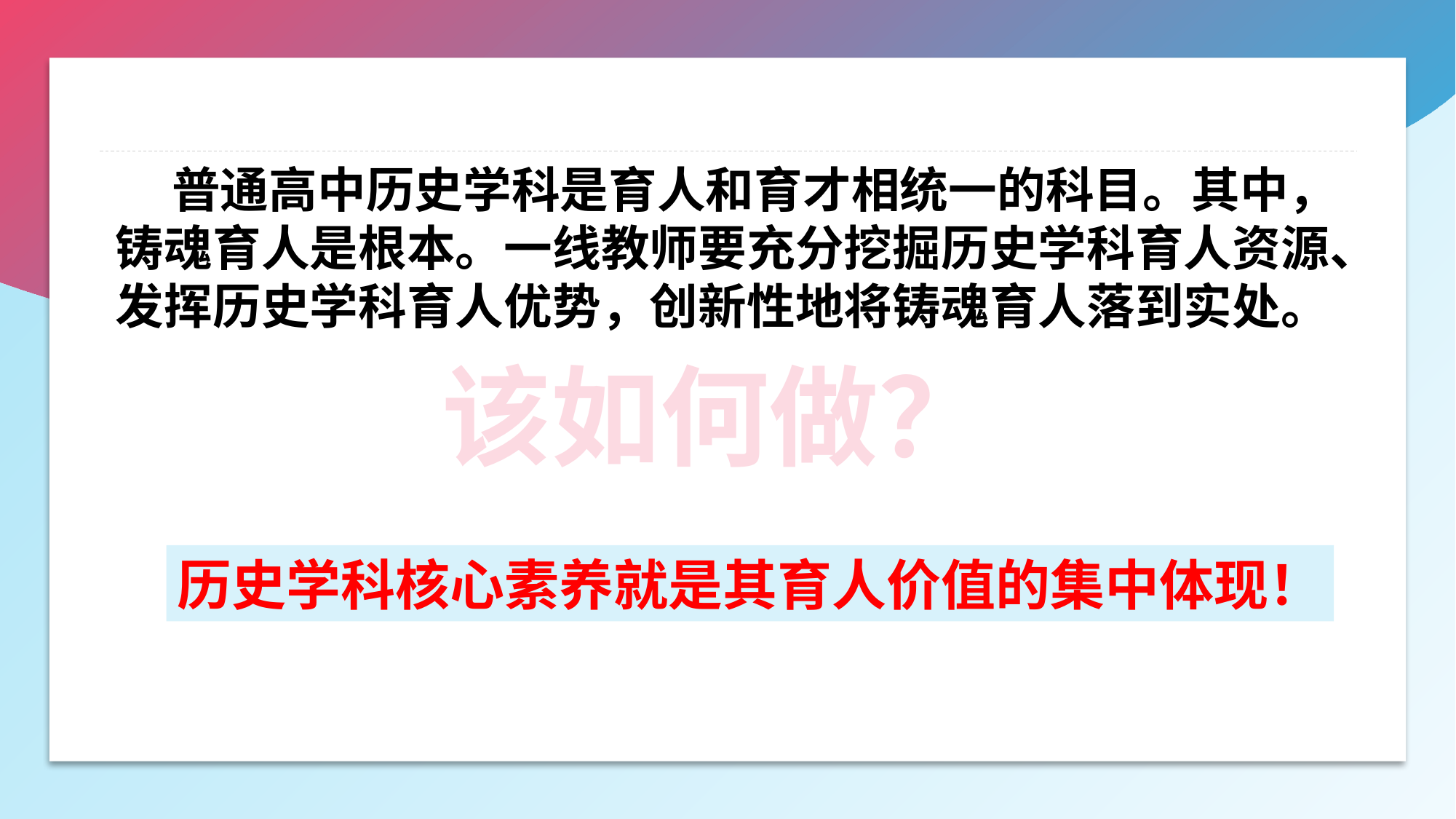

普通高中历史学科是育人和育才相统一的科目。其中，铸魂育人是根本。一线教师要充分挖掘历史学科育人资源、发挥历史学科育人优势，创新性地将铸魂育人落到实处。
该如何做？
历史学科核心素养就是其育人价值的集中体现！